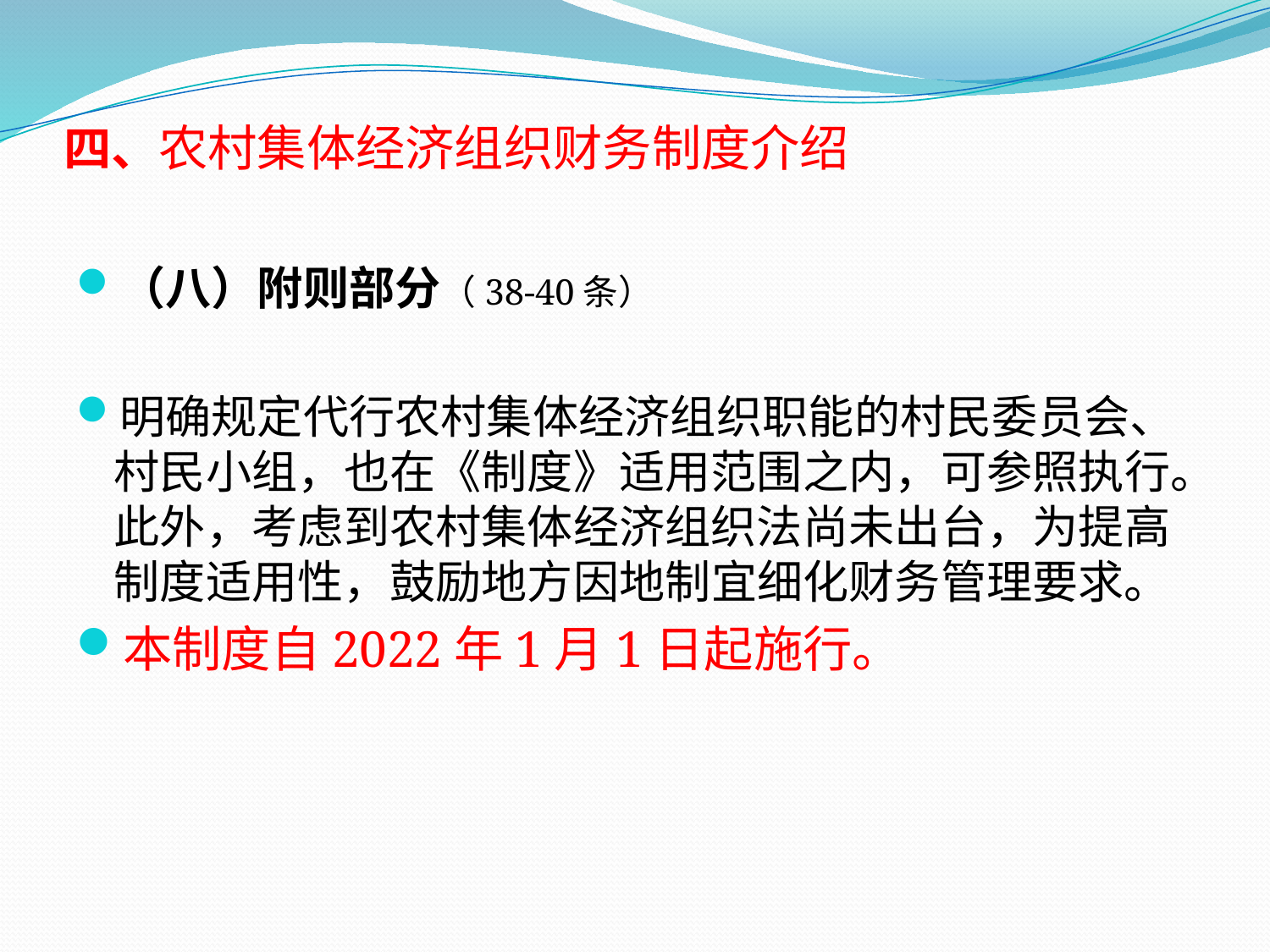

# 四、农村集体经济组织财务制度介绍

（八）附则部分（38-40条）

明确规定代行农村集体经济组织职能的村民委员会、村民小组，也在《制度》适用范围之内，可参照执行。此外，考虑到农村集体经济组织法尚未出台，为提高制度适用性，鼓励地方因地制宜细化财务管理要求。
本制度自2022年1月1日起施行。